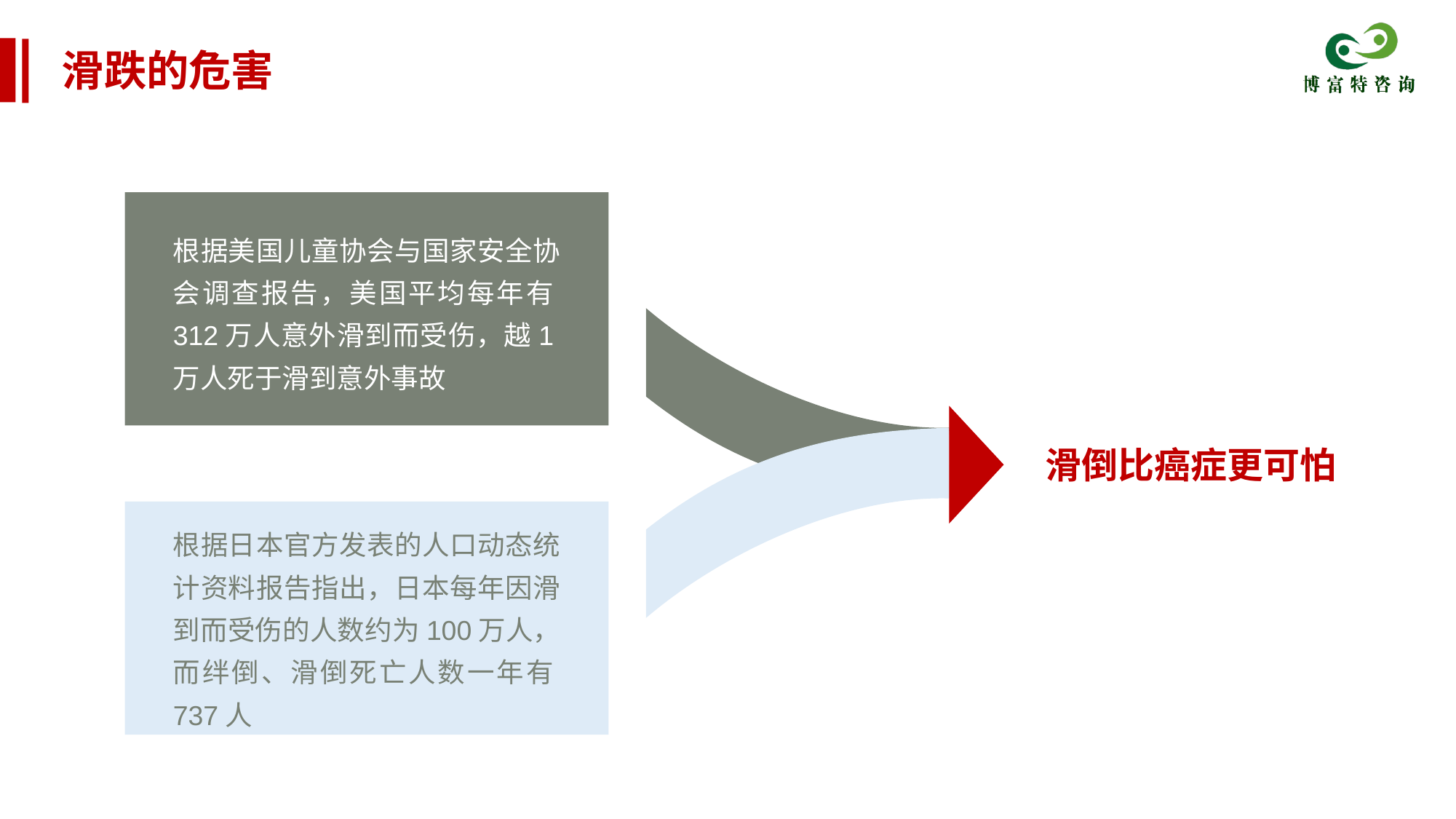

滑跌的危害

根据美国儿童协会与国家安全协会调查报告，美国平均每年有312万人意外滑到而受伤，越1万人死于滑到意外事故

滑倒比癌症更可怕

根据日本官方发表的人口动态统计资料报告指出，日本每年因滑到而受伤的人数约为100万人，而绊倒、滑倒死亡人数一年有737人